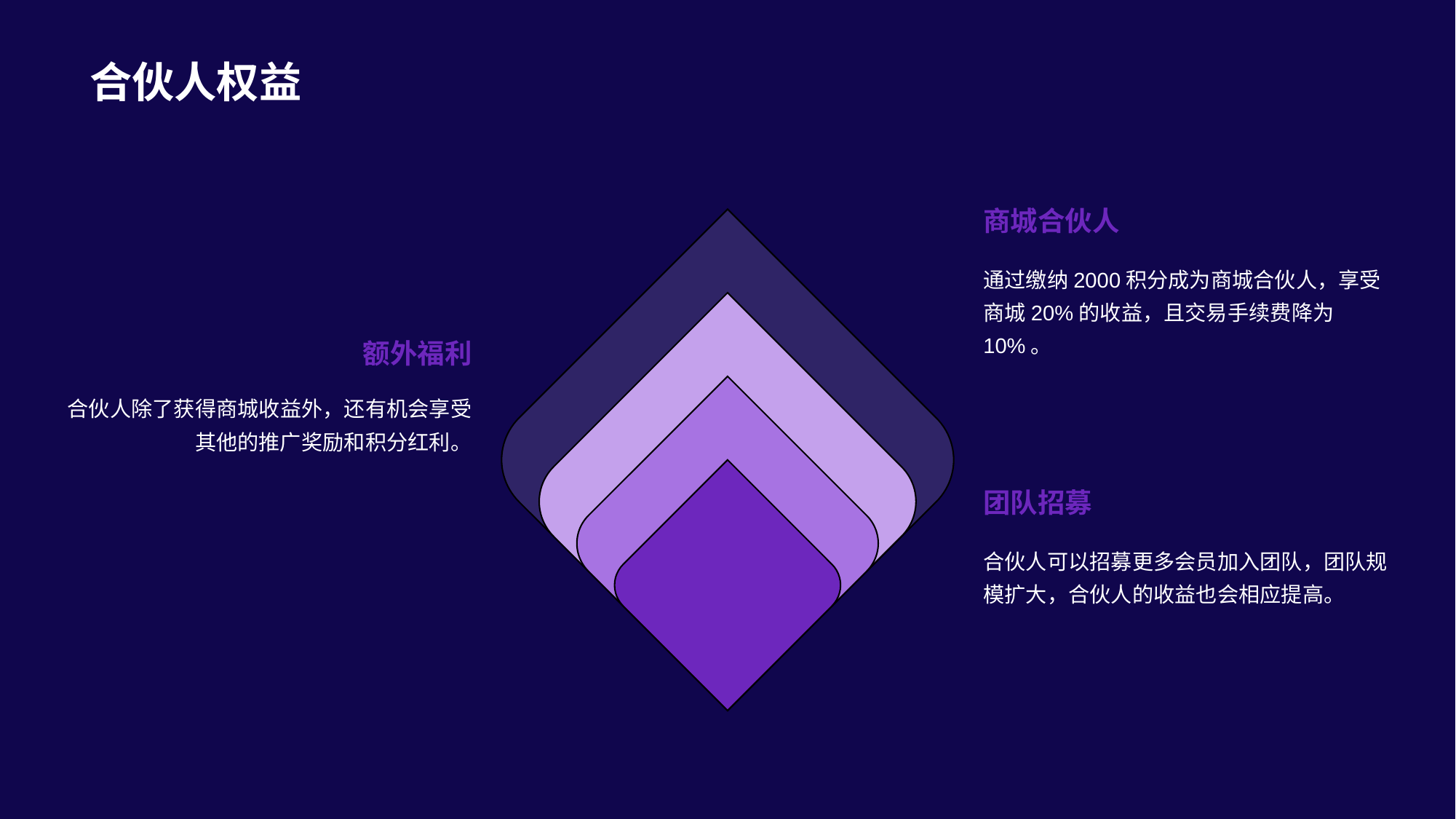

合伙人权益
商城合伙人
通过缴纳2000积分成为商城合伙人，享受商城20%的收益，且交易手续费降为10%。
额外福利
合伙人除了获得商城收益外，还有机会享受其他的推广奖励和积分红利。
团队招募
合伙人可以招募更多会员加入团队，团队规模扩大，合伙人的收益也会相应提高。